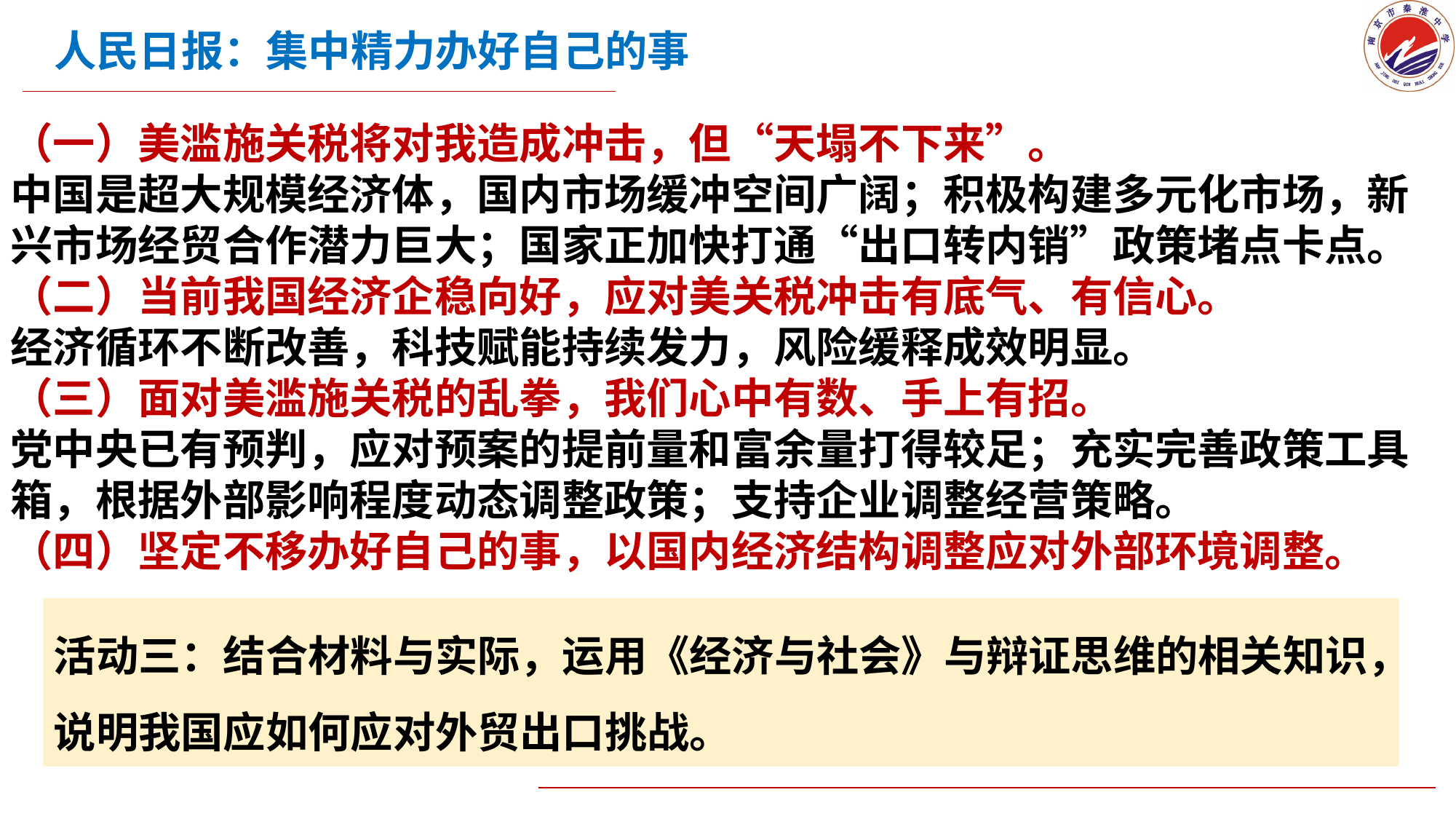

人民日报：集中精力办好自己的事

（一）美滥施关税将对我造成冲击，但“天塌不下来”。
中国是超大规模经济体，国内市场缓冲空间广阔；积极构建多元化市场，新兴市场经贸合作潜力巨大；国家正加快打通“出口转内销”政策堵点卡点。
（二）当前我国经济企稳向好，应对美关税冲击有底气、有信心。
经济循环不断改善，科技赋能持续发力，风险缓释成效明显。
（三）面对美滥施关税的乱拳，我们心中有数、手上有招。
党中央已有预判，应对预案的提前量和富余量打得较足；充实完善政策工具箱，根据外部影响程度动态调整政策；支持企业调整经营策略。
（四）坚定不移办好自己的事，以国内经济结构调整应对外部环境调整。

活动三：结合材料与实际，运用《经济与社会》与辩证思维的相关知识，说明我国应如何应对外贸出口挑战。